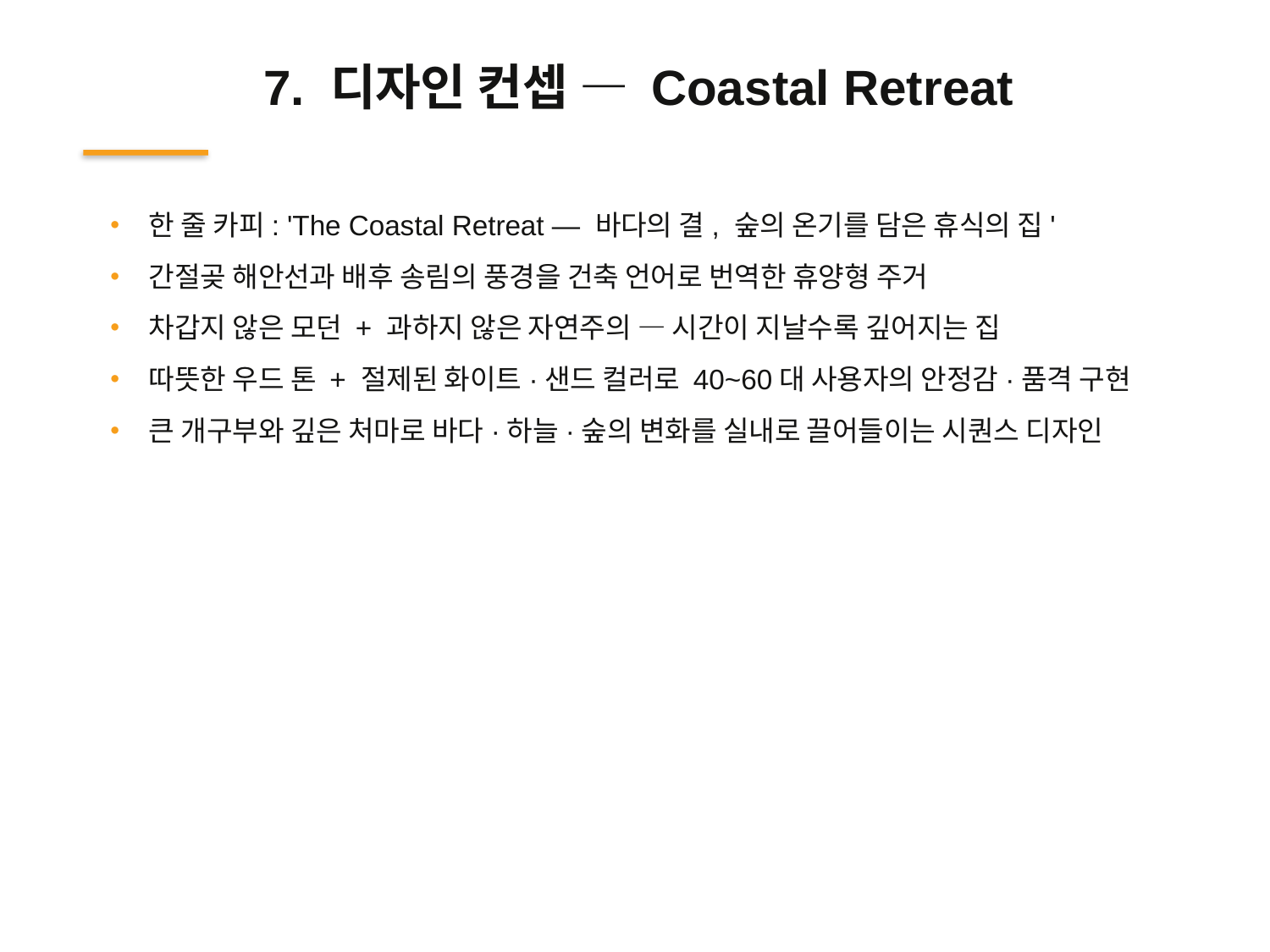

7. 디자인 컨셉 — Coastal Retreat

•  한 줄 카피: 'The Coastal Retreat — 바다의 결, 숲의 온기를 담은 휴식의 집'
•  간절곶 해안선과 배후 송림의 풍경을 건축 언어로 번역한 휴양형 주거
•  차갑지 않은 모던 + 과하지 않은 자연주의 — 시간이 지날수록 깊어지는 집
•  따뜻한 우드 톤 + 절제된 화이트·샌드 컬러로 40~60대 사용자의 안정감·품격 구현
•  큰 개구부와 깊은 처마로 바다·하늘·숲의 변화를 실내로 끌어들이는 시퀀스 디자인